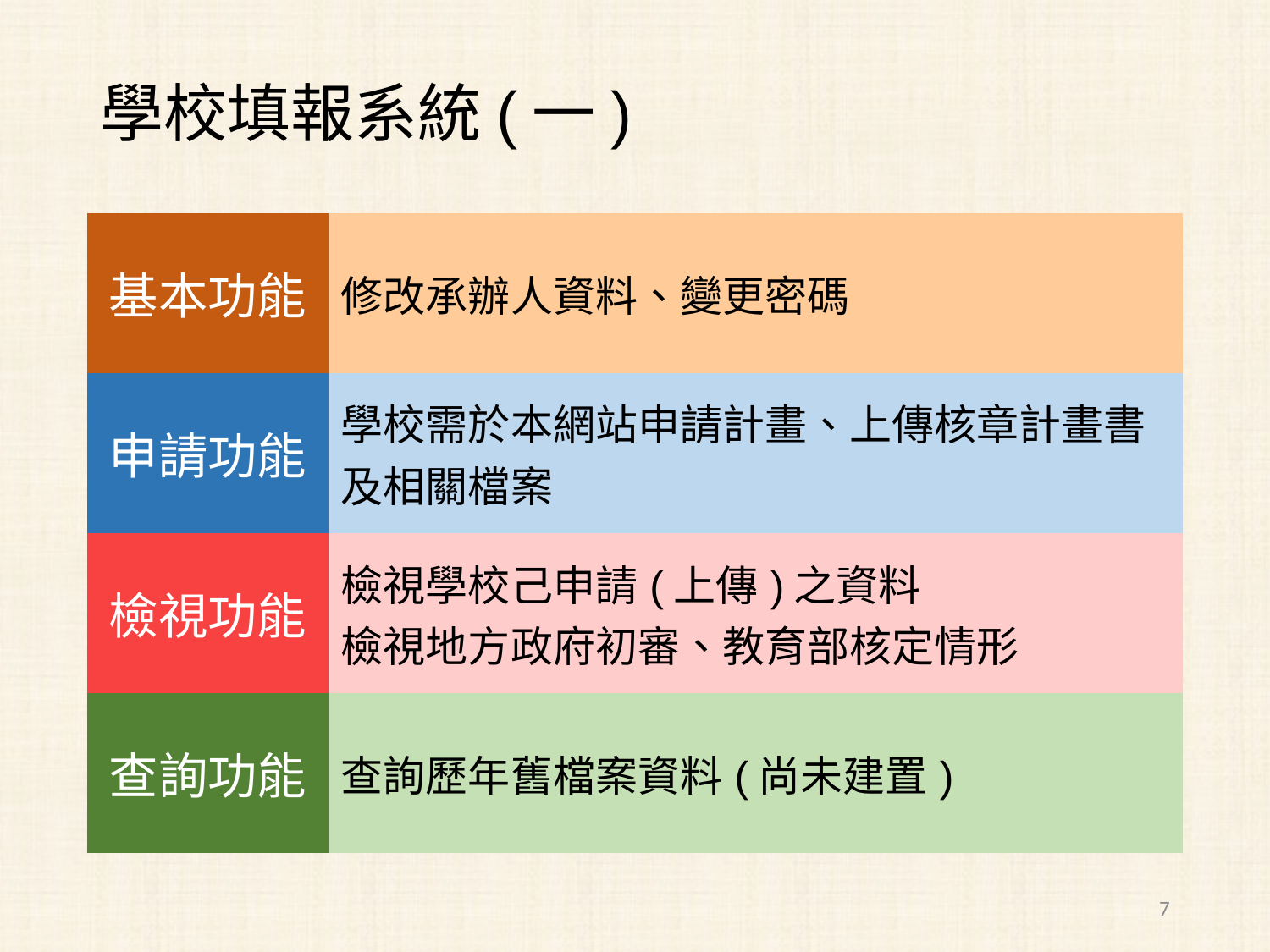

學校填報系統(一)
| 基本功能 | 修改承辦人資料、變更密碼 |
| --- | --- |
| 申請功能 | 學校需於本網站申請計畫、上傳核章計畫書及相關檔案 |
| 檢視功能 | 檢視學校己申請(上傳)之資料 檢視地方政府初審、教育部核定情形 |
| 查詢功能 | 查詢歷年舊檔案資料(尚未建置) |
7